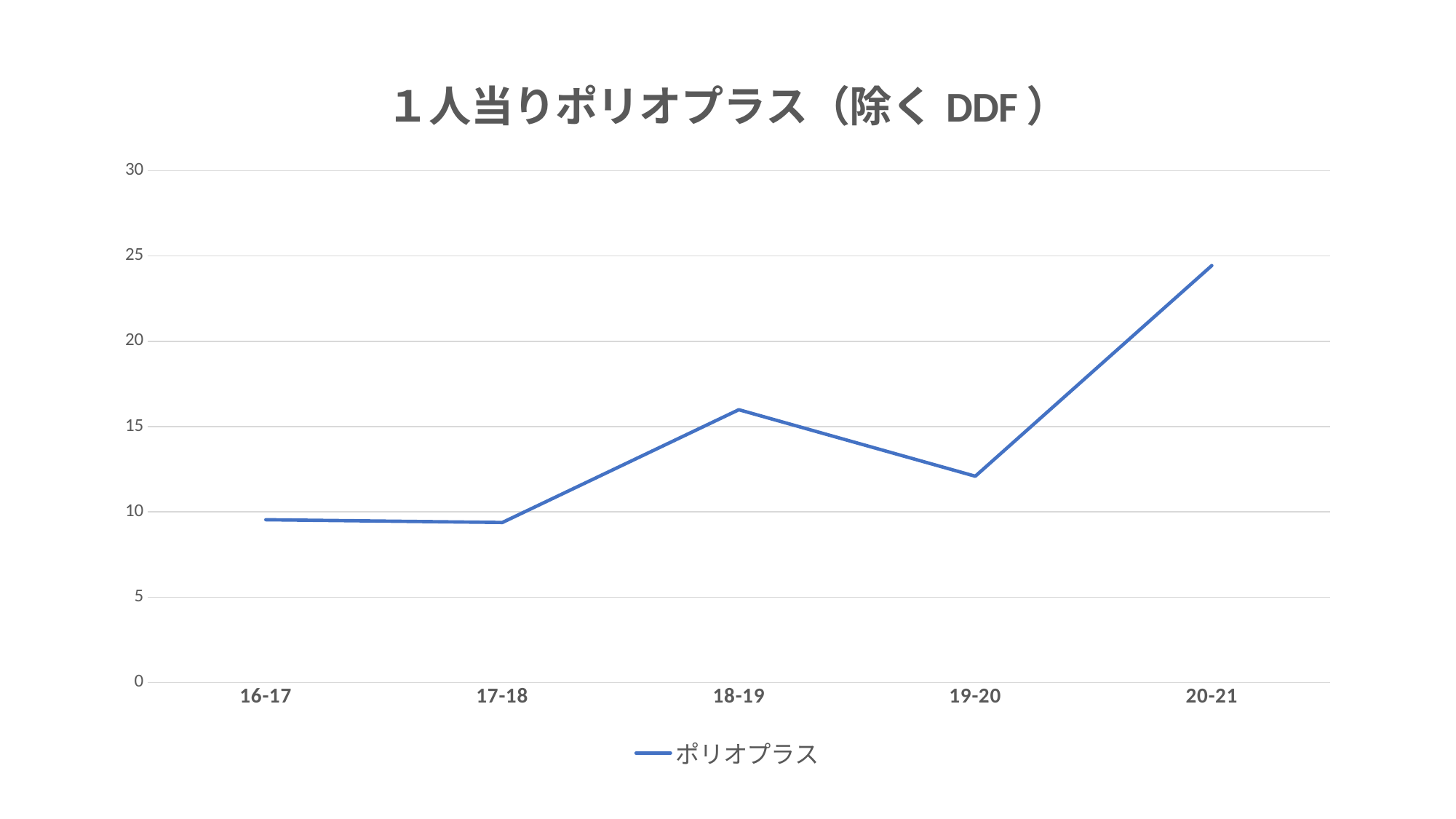

### Chart: １人当りポリオプラス（除くDDF）

| Category | ポリオプラス |
|---|---|
| 16-17 | 9.54 |
| 17-18 | 9.38 |
| 18-19 | 15.99 |
| 19-20 | 12.09 |
| 20-21 | 24.44 |